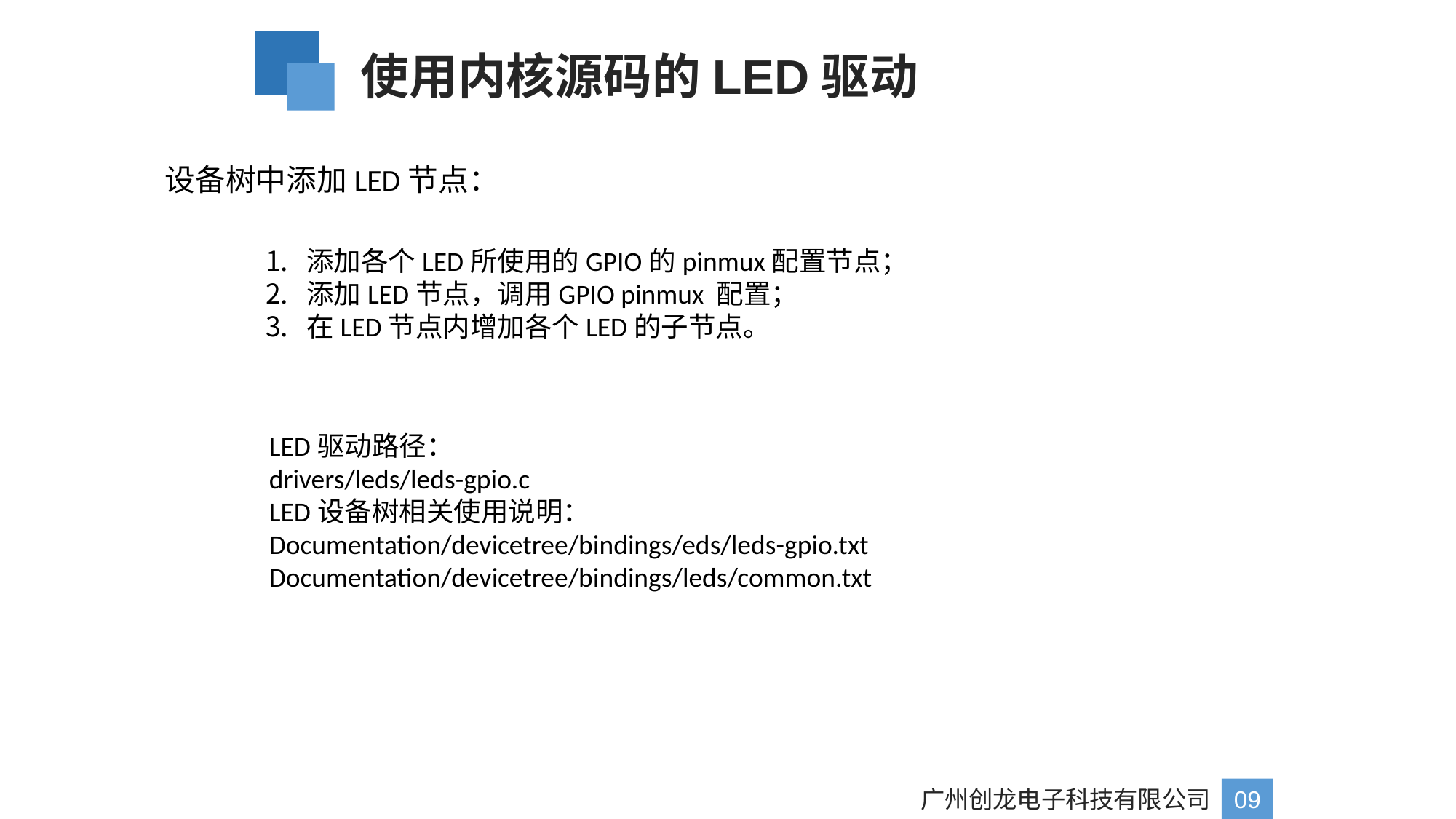

使用内核源码的LED驱动
设备树中添加LED节点：
添加各个LED所使用的GPIO的pinmux配置节点；
添加LED节点，调用GPIO pinmux 配置；
在LED节点内增加各个LED的子节点。
LED驱动路径：
drivers/leds/leds-gpio.c
LED设备树相关使用说明：
Documentation/devicetree/bindings/eds/leds-gpio.txt
Documentation/devicetree/bindings/leds/common.txt

广州创龙电子科技有限公司
09